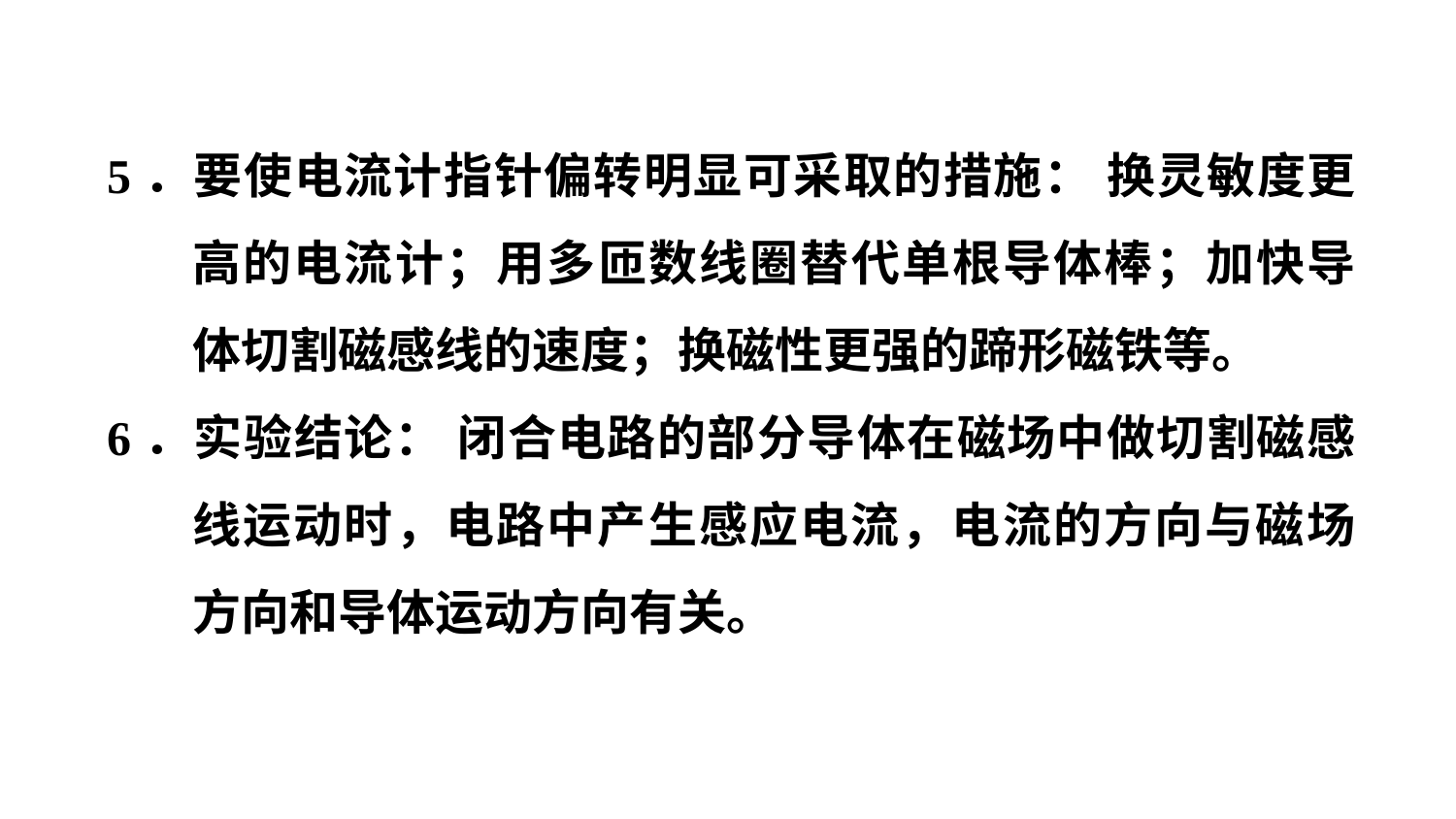

5．要使电流计指针偏转明显可采取的措施： 换灵敏度更高的电流计；用多匝数线圈替代单根导体棒；加快导体切割磁感线的速度；换磁性更强的蹄形磁铁等。
6．实验结论： 闭合电路的部分导体在磁场中做切割磁感线运动时，电路中产生感应电流，电流的方向与磁场方向和导体运动方向有关。